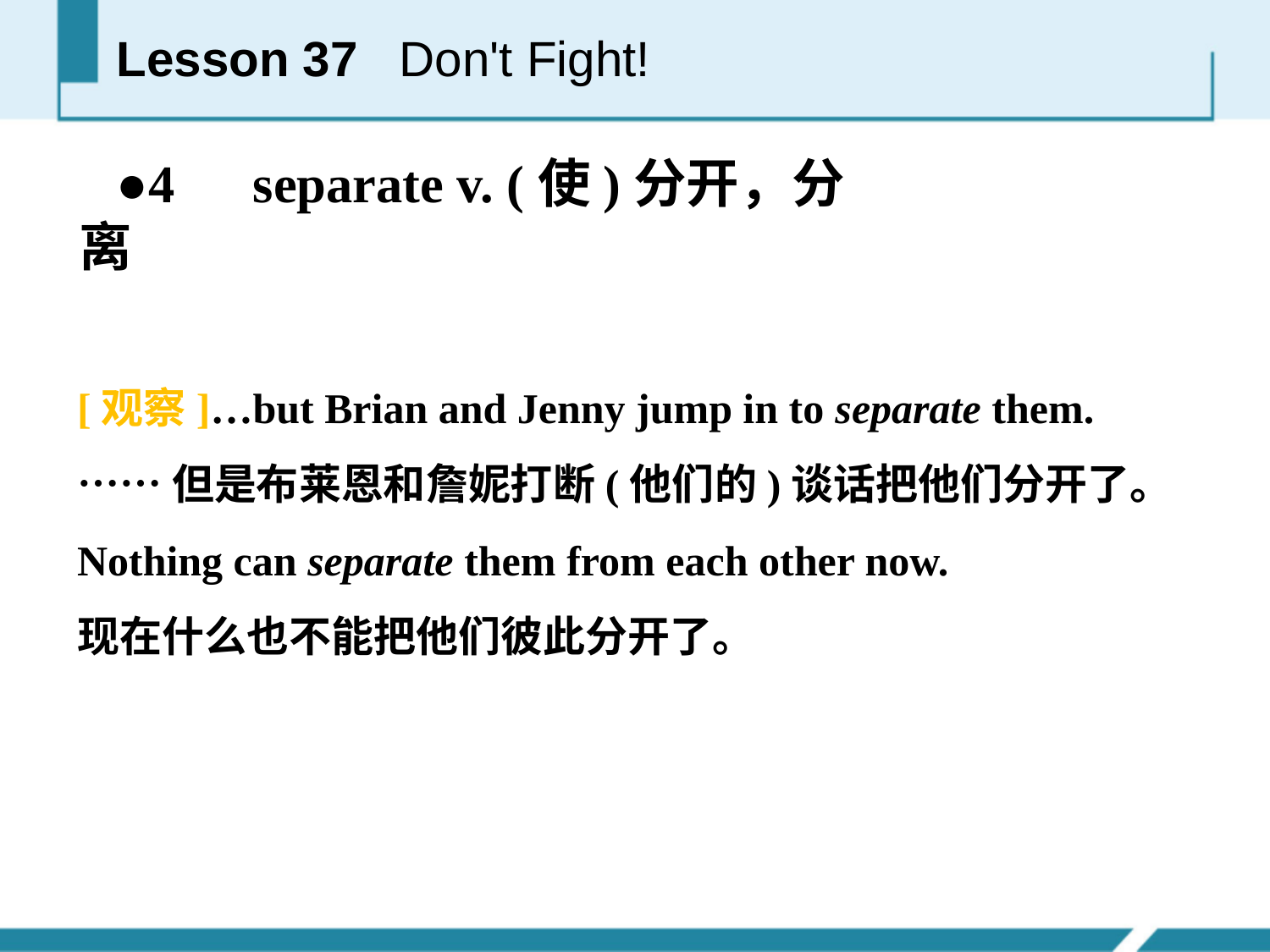

●4　separate v. (使)分开，分离
[观察]…but Brian and Jenny jump in to separate them.
……但是布莱恩和詹妮打断(他们的)谈话把他们分开了。
Nothing can separate them from each other now.
现在什么也不能把他们彼此分开了。